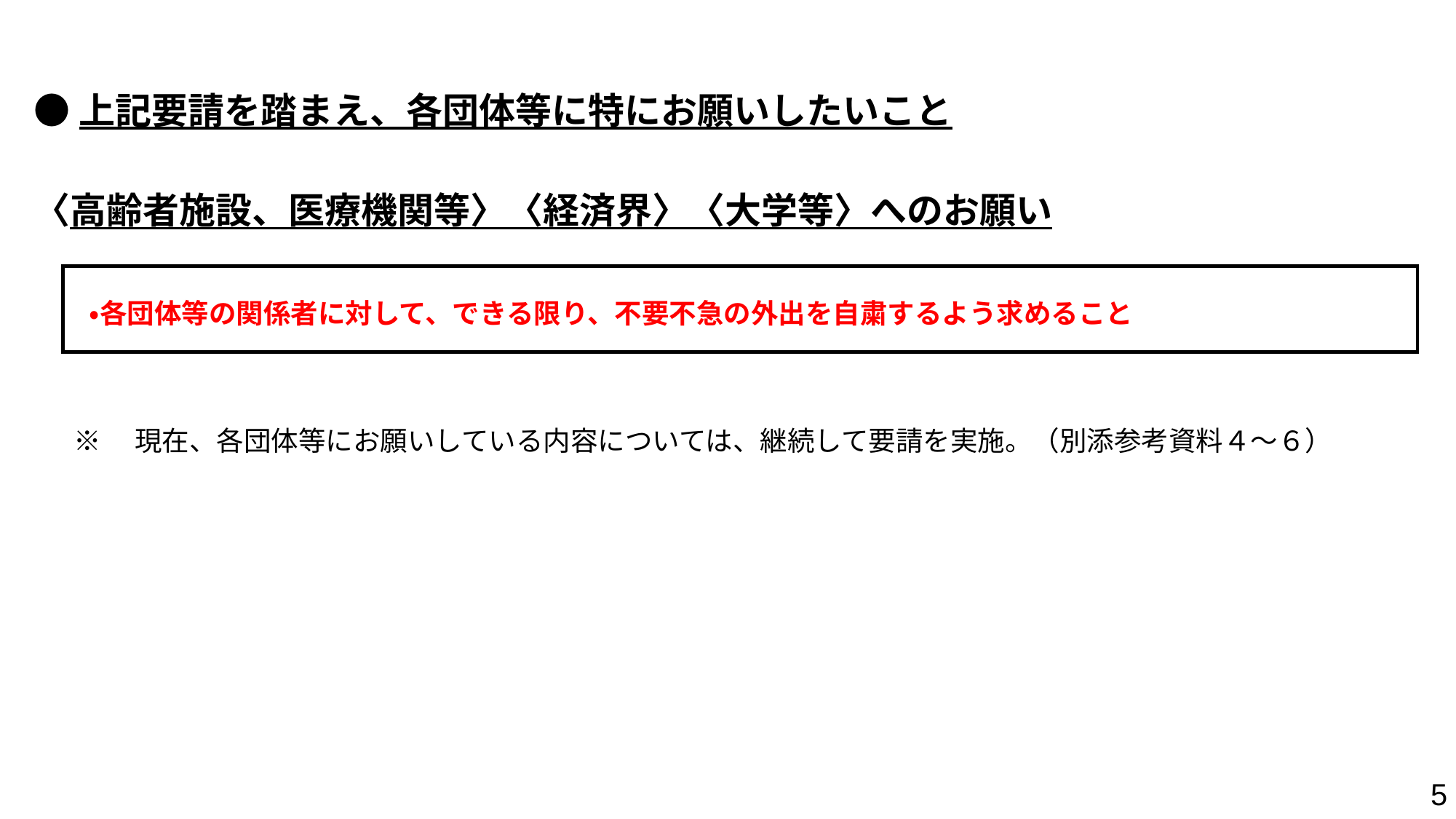

●上記要請を踏まえ、各団体等に特にお願いしたいこと
〈高齢者施設、医療機関等〉〈経済界〉〈大学等〉へのお願い

・各団体等の関係者に対して、できる限り、不要不急の外出を自粛するよう求めること
※　現在、各団体等にお願いしている内容については、継続して要請を実施。（別添参考資料４～６）

5